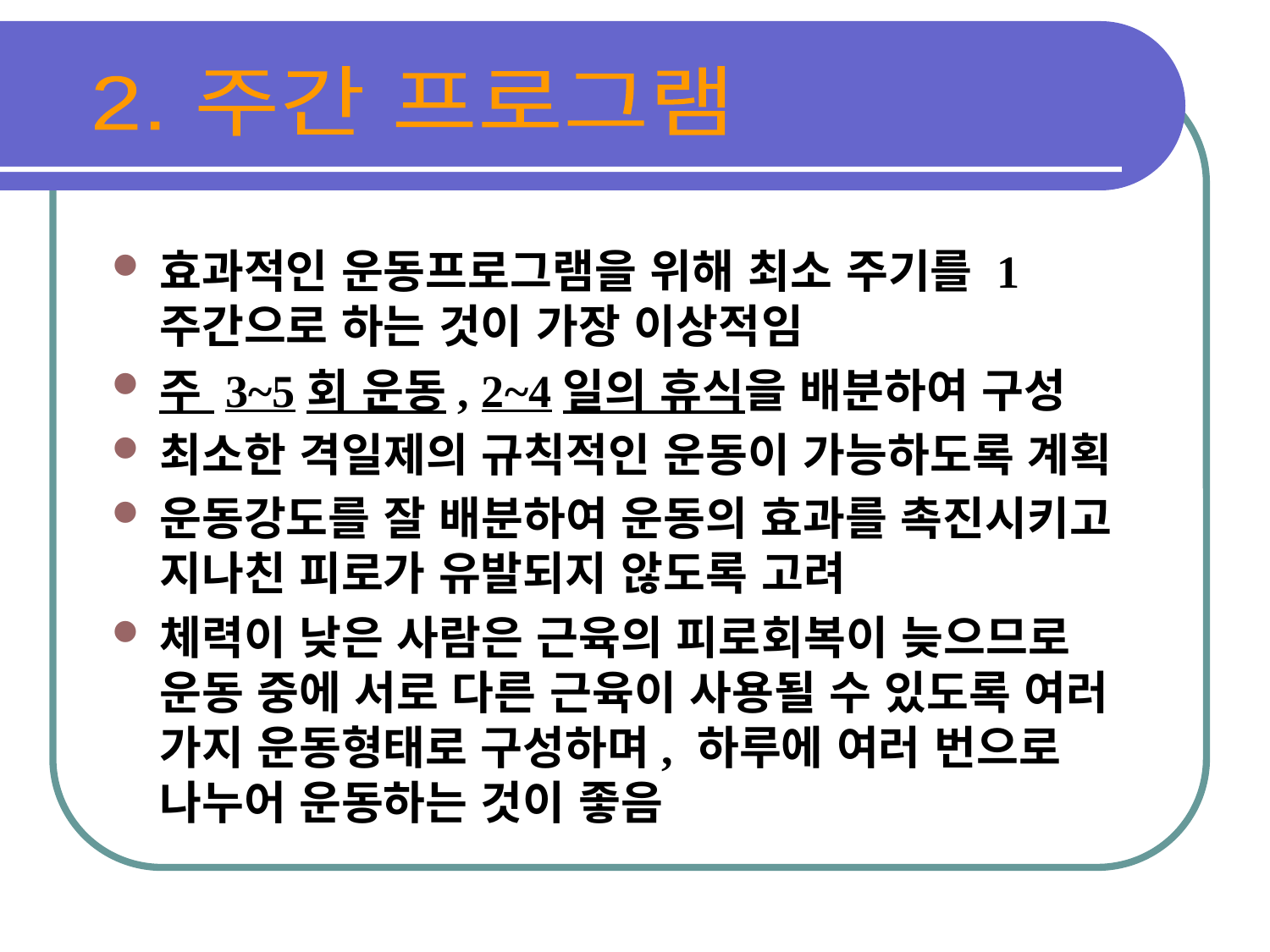

2. 주간 프로그램
효과적인 운동프로그램을 위해 최소 주기를 1주간으로 하는 것이 가장 이상적임
주 3~5회 운동, 2~4일의 휴식을 배분하여 구성
최소한 격일제의 규칙적인 운동이 가능하도록 계획
운동강도를 잘 배분하여 운동의 효과를 촉진시키고 지나친 피로가 유발되지 않도록 고려
체력이 낮은 사람은 근육의 피로회복이 늦으므로 운동 중에 서로 다른 근육이 사용될 수 있도록 여러 가지 운동형태로 구성하며, 하루에 여러 번으로 나누어 운동하는 것이 좋음